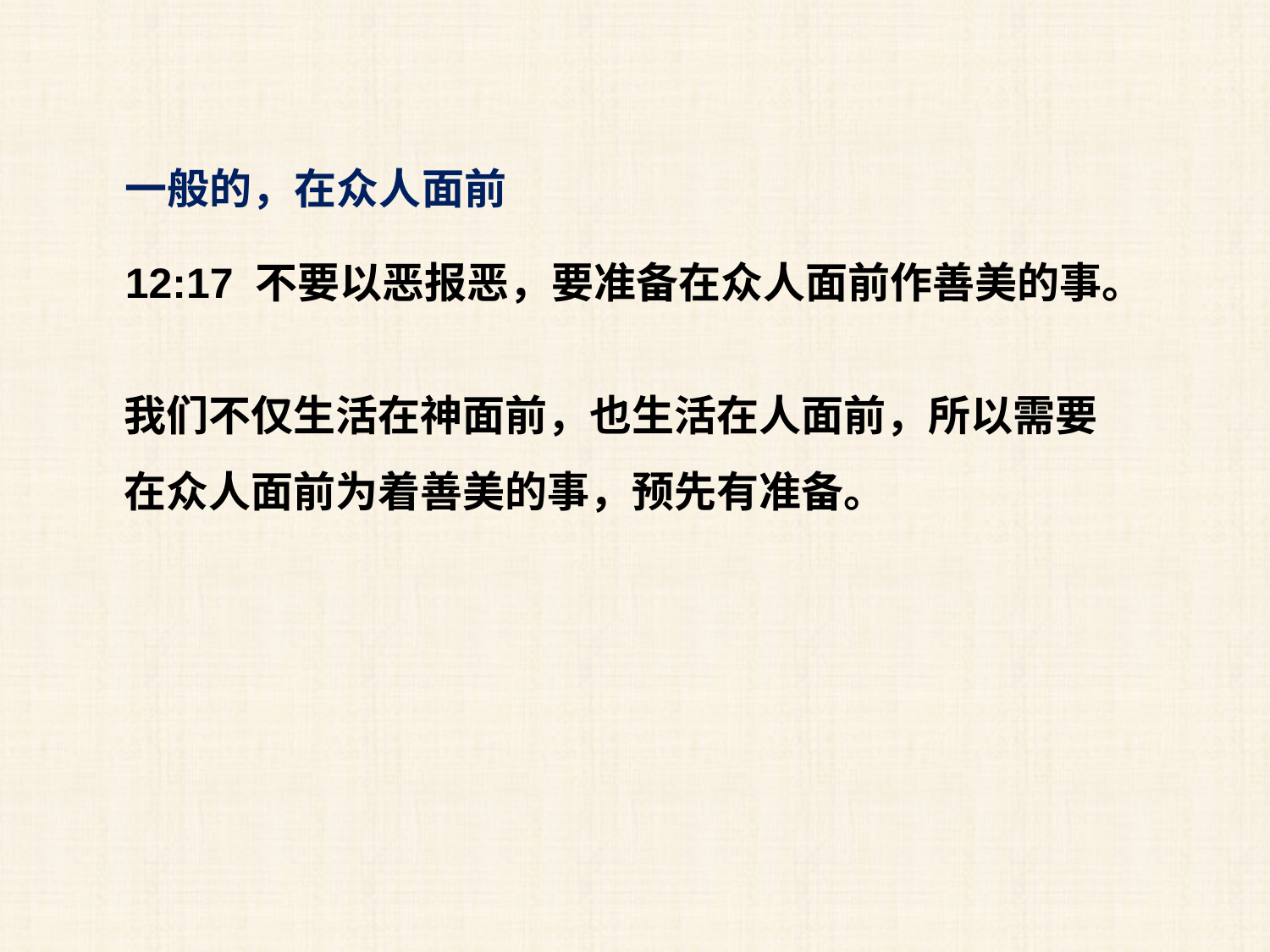

一般的，在众人面前
12:17 不要以恶报恶，要准备在众人面前作善美的事。
我们不仅生活在神面前，也生活在人面前，所以需要在众人面前为着善美的事，预先有准备。